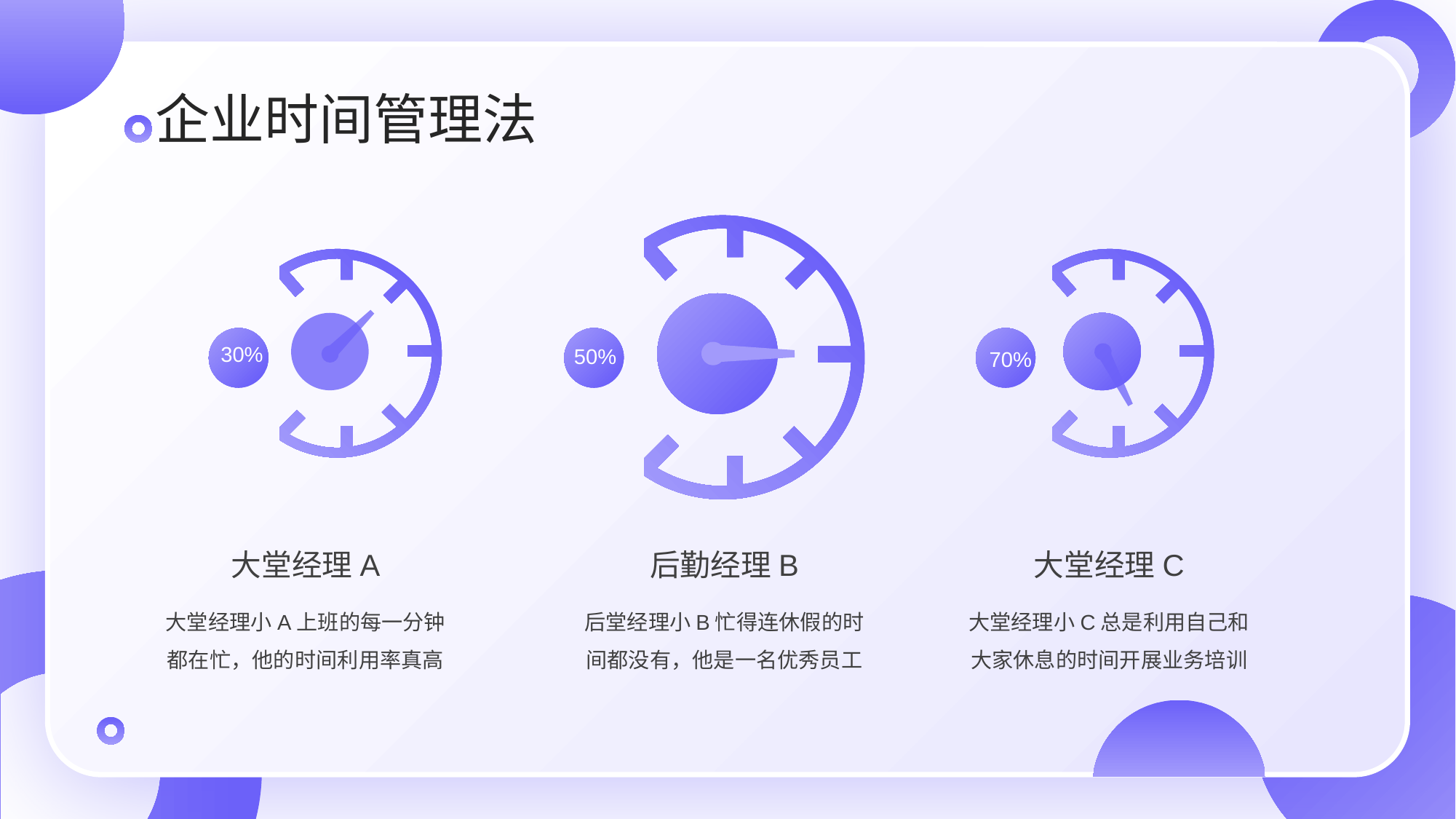

30%
50%
80%
70%
60%

大堂经理A
后勤经理B
大堂经理C
大堂经理小A上班的每一分钟都在忙，他的时间利用率真高
后堂经理小B忙得连休假的时间都没有，他是一名优秀员工
大堂经理小C总是利用自己和大家休息的时间开展业务培训